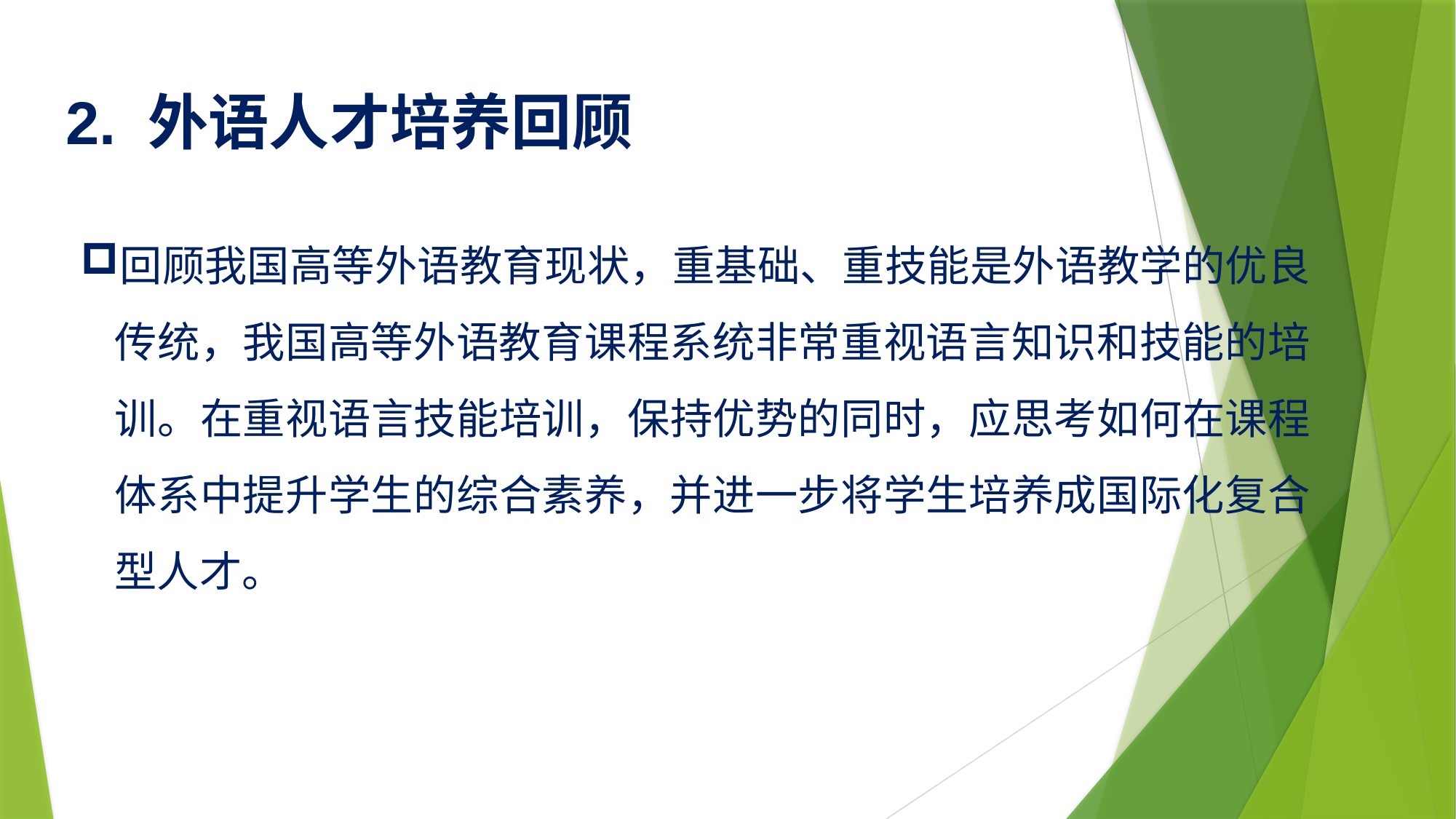

2. 外语人才培养回顾
回顾我国高等外语教育现状，重基础、重技能是外语教学的优良传统，我国高等外语教育课程系统非常重视语言知识和技能的培训。在重视语言技能培训，保持优势的同时，应思考如何在课程体系中提升学生的综合素养，并进一步将学生培养成国际化复合型人才。